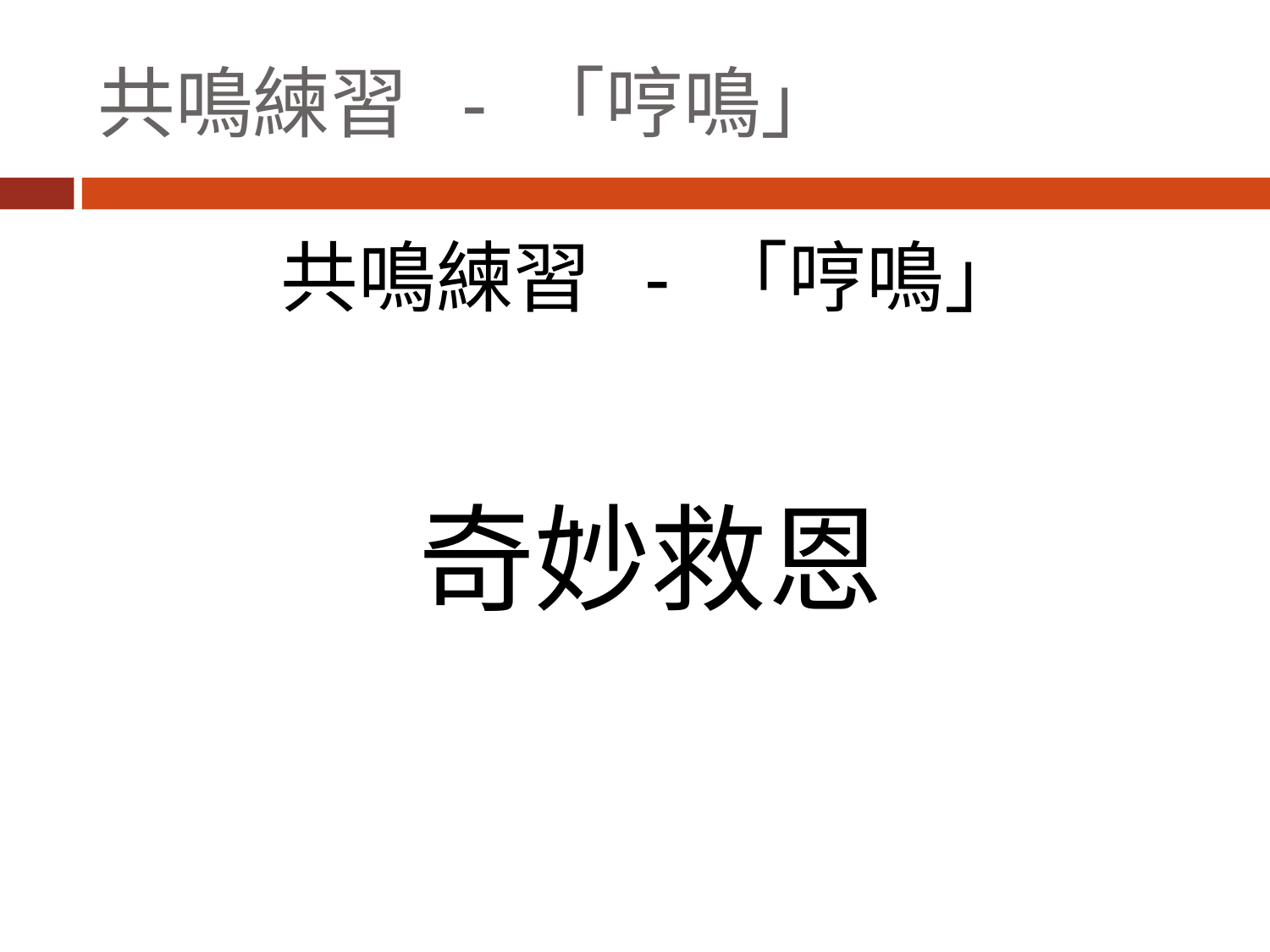

# 共鳴練習  - 「哼鳴」
共鳴練習  - 「哼鳴」

奇妙救恩